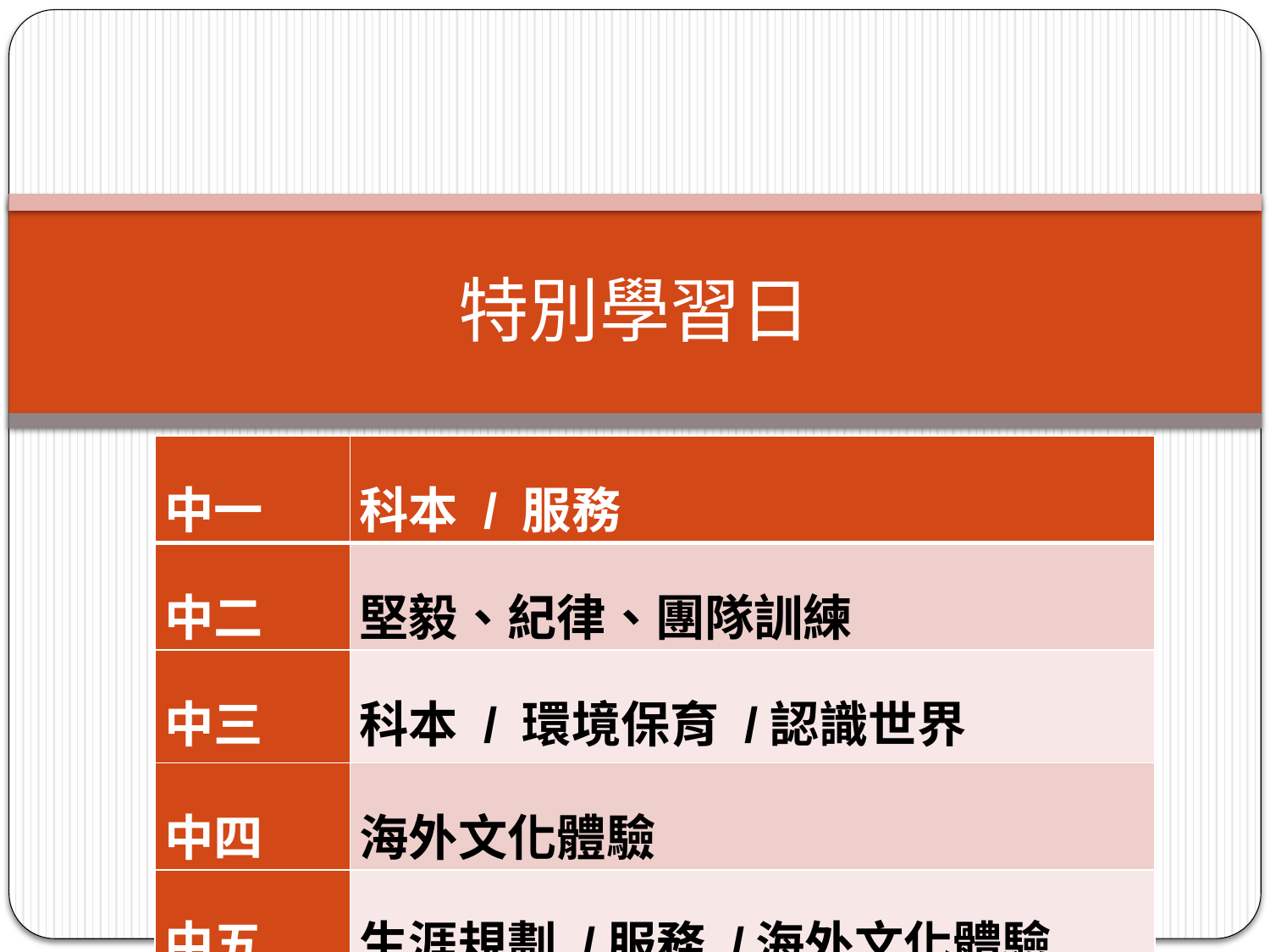

# 特別學習日
| 中一 | 科本 / 服務 |
| --- | --- |
| 中二 | 堅毅、紀律、團隊訓練 |
| 中三 | 科本 / 環境保育 /認識世界 |
| 中四 | 海外文化體驗 |
| 中五 | 生涯規劃 /服務 /海外文化體驗 |